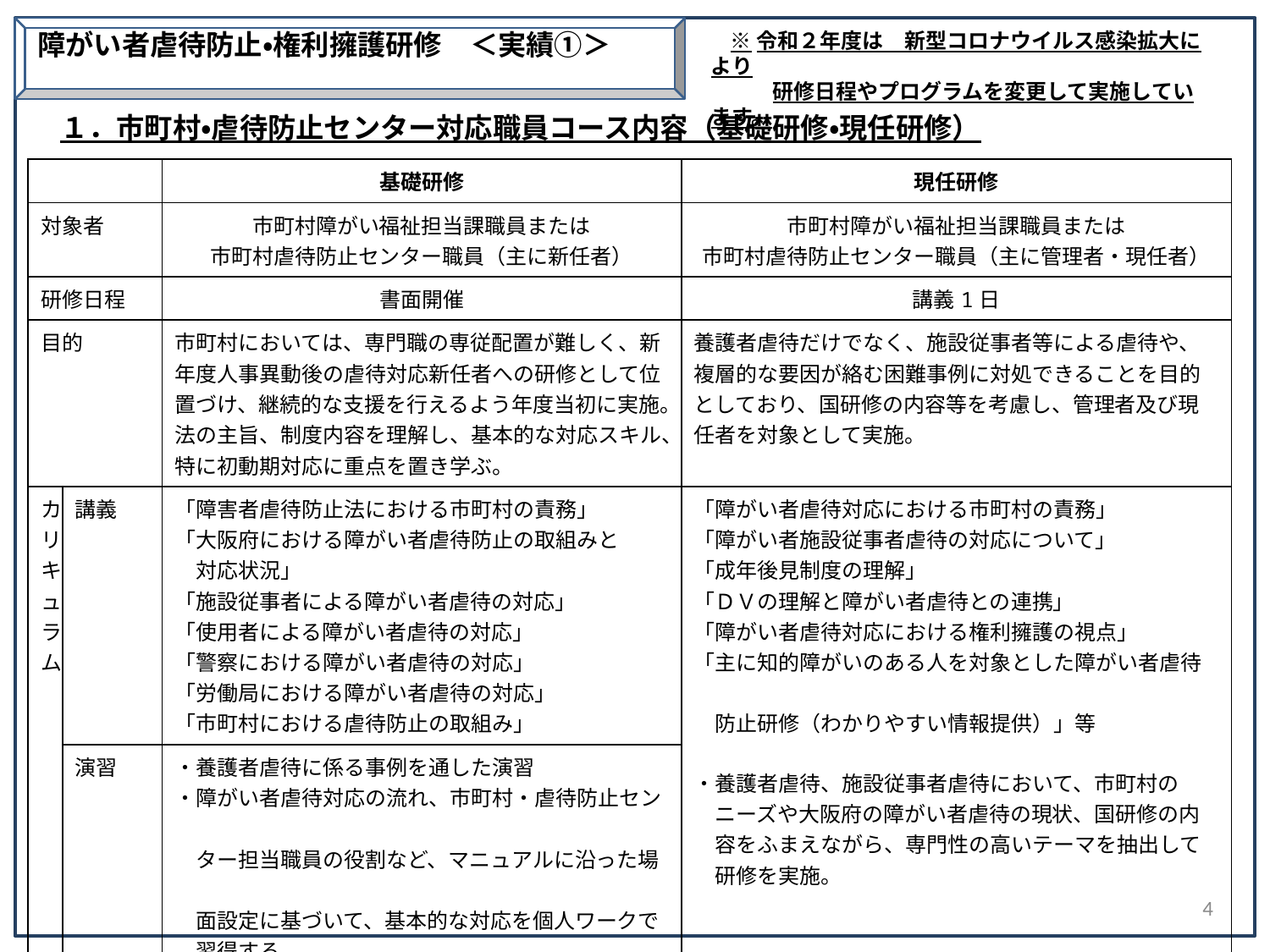

障がい者虐待防止・権利擁護研修　＜実績①＞
※令和２年度は　新型コロナウイルス感染拡大により
　　研修日程やプログラムを変更して実施しています。

１．市町村・虐待防止センター対応職員コース内容（基礎研修・現任研修）

|  |  | 基礎研修 | 現任研修 |
| --- | --- | --- | --- |
| 対象者 |  | 市町村障がい福祉担当課職員または 市町村虐待防止センター職員（主に新任者） | 市町村障がい福祉担当課職員または 市町村虐待防止センター職員（主に管理者・現任者） |
| 研修日程 |  | 書面開催 | 講義1日 |
| 目的 |  | 市町村においては、専門職の専従配置が難しく、新年度人事異動後の虐待対応新任者への研修として位置づけ、継続的な支援を行えるよう年度当初に実施。 法の主旨、制度内容を理解し、基本的な対応スキル、特に初動期対応に重点を置き学ぶ。 | 養護者虐待だけでなく、施設従事者等による虐待や、複層的な要因が絡む困難事例に対処できることを目的としており、国研修の内容等を考慮し、管理者及び現任者を対象として実施。 |
| カリキュラム | 講義 | 「障害者虐待防止法における市町村の責務」 「大阪府における障がい者虐待防止の取組みと 　対応状況」 「施設従事者による障がい者虐待の対応」 「使用者による障がい者虐待の対応」　 「警察における障がい者虐待の対応」　　 「労働局における障がい者虐待の対応」 「市町村における虐待防止の取組み」 | 「障がい者虐待対応における市町村の責務」 「障がい者施設従事者虐待の対応について」 「成年後見制度の理解」 「ＤＶの理解と障がい者虐待との連携」 「障がい者虐待対応における権利擁護の視点」 「主に知的障がいのある人を対象とした障がい者虐待　 　防止研修（わかりやすい情報提供）」等 ・養護者虐待、施設従事者虐待において、市町村の　 　ニーズや大阪府の障がい者虐待の現状、国研修の内 　容をふまえながら、専門性の高いテーマを抽出して 　研修を実施。 |
|  | 演習 | ・養護者虐待に係る事例を通した演習 ・障がい者虐待対応の流れ、市町村・虐待防止セン　 　ター担当職員の役割など、マニュアルに沿った場　 　面設定に基づいて、基本的な対応を個人ワークで 　習得する。 |  |
| 実績 |  | 受講者数　　平成29年度：93名 　　　　　　平成30年度：89名 　　　　　　令和元年度：75名 　　　　　　 令和2年度：書面開催 | 受講者数　　平成29年度：175名 　　　　　　平成30年度：120名 　　　　　　令和元年度：128名　　 　　　　　　 令和2年度： 74名 |
4